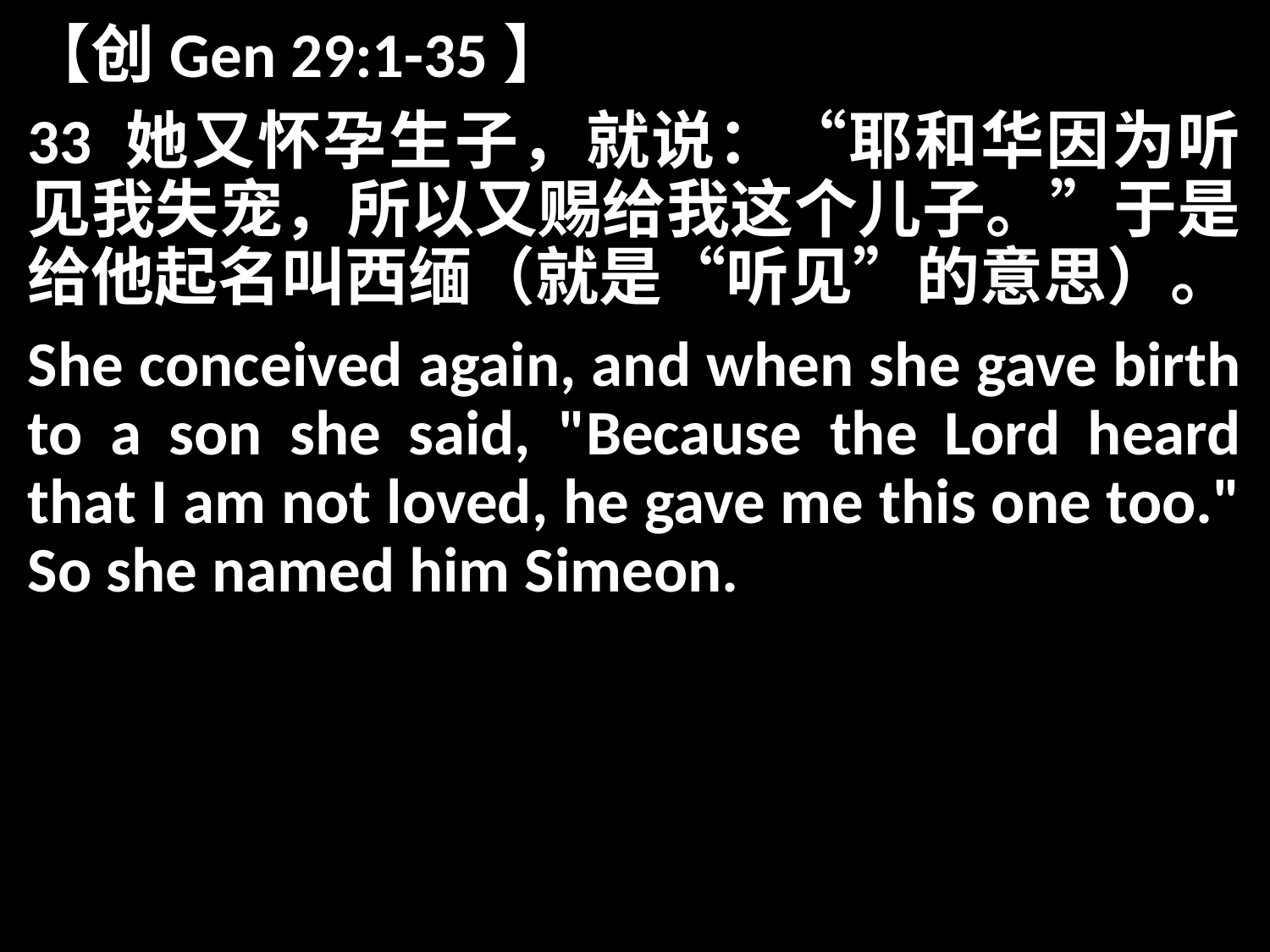

【创Gen 29:1-35】
33 她又怀孕生子，就说：“耶和华因为听见我失宠，所以又赐给我这个儿子。”于是给他起名叫西缅（就是“听见”的意思）。
She conceived again, and when she gave birth to a son she said, "Because the Lord heard that I am not loved, he gave me this one too." So she named him Simeon.